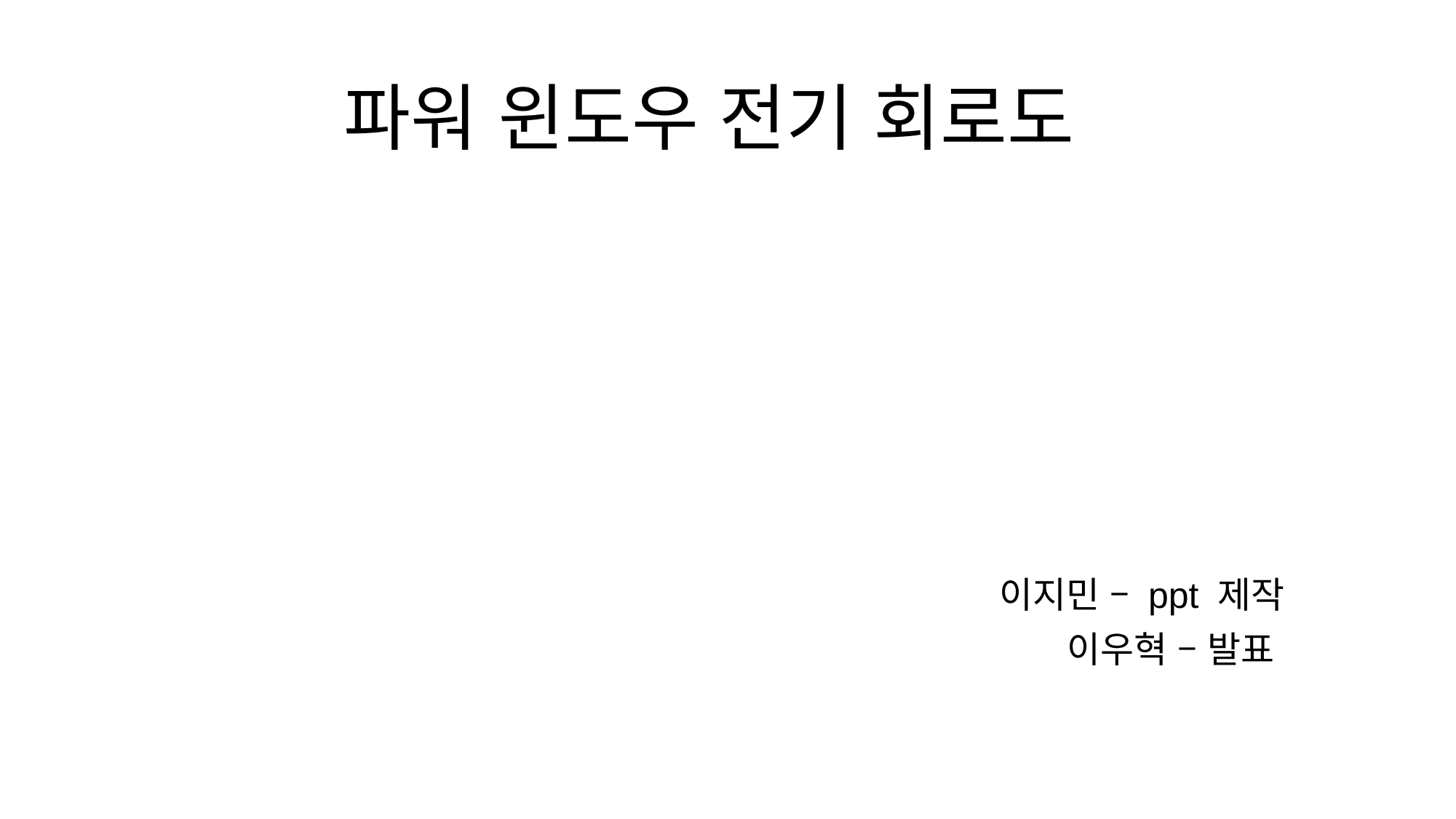

# 파워 윈도우 전기 회로도
이지민 – ppt 제작
이우혁 – 발표